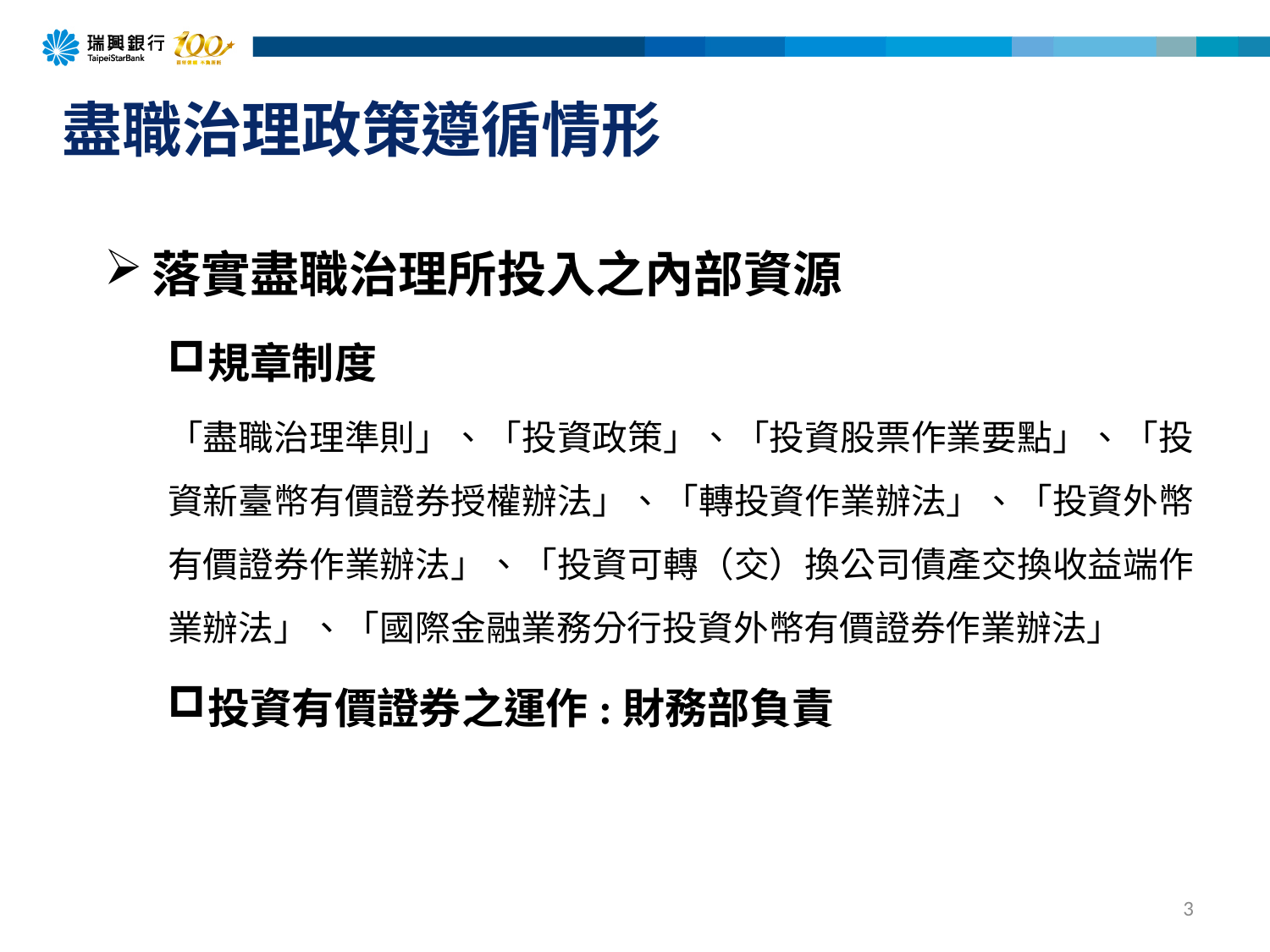

盡職治理政策遵循情形
落實盡職治理所投入之內部資源
規章制度
「盡職治理準則」、「投資政策」、「投資股票作業要點」、「投資新臺幣有價證券授權辦法」、「轉投資作業辦法」、「投資外幣有價證券作業辦法」、「投資可轉（交）換公司債產交換收益端作業辦法」、「國際金融業務分行投資外幣有價證券作業辦法」
投資有價證券之運作:財務部負責
3